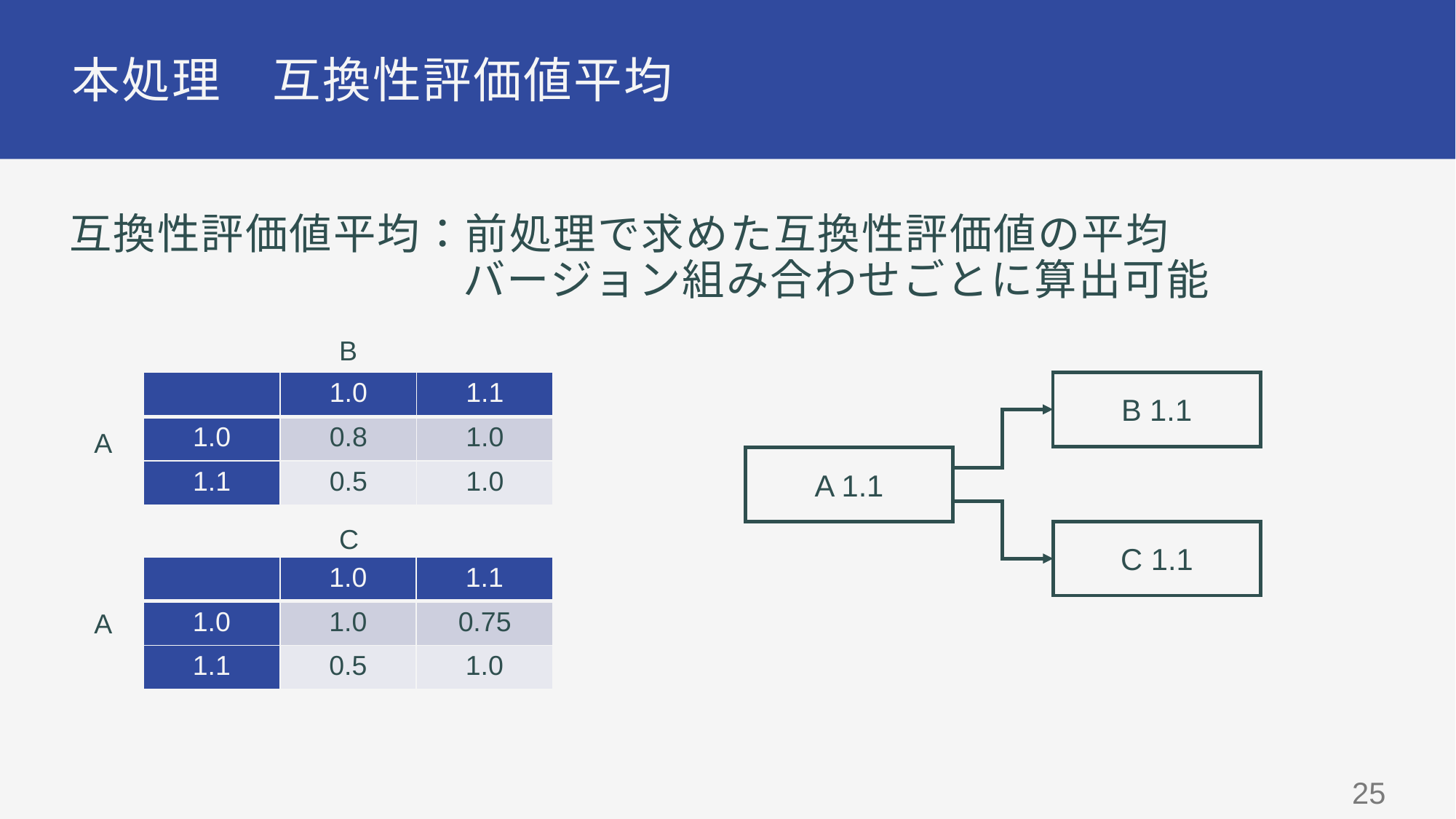

# 本処理　互換性評価値平均
互換性評価値平均：前処理で求めた互換性評価値の平均
			　  バージョン組み合わせごとに算出可能

B
|  | 1.0 | 1.1 |
| --- | --- | --- |
| 1.0 | 0.8 | 1.0 |
| 1.1 | 0.5 | 1.0 |
B 1.1
A
A 1.1
C
C 1.1
|  | 1.0 | 1.1 |
| --- | --- | --- |
| 1.0 | 1.0 | 0.75 |
| 1.1 | 0.5 | 1.0 |
A
25